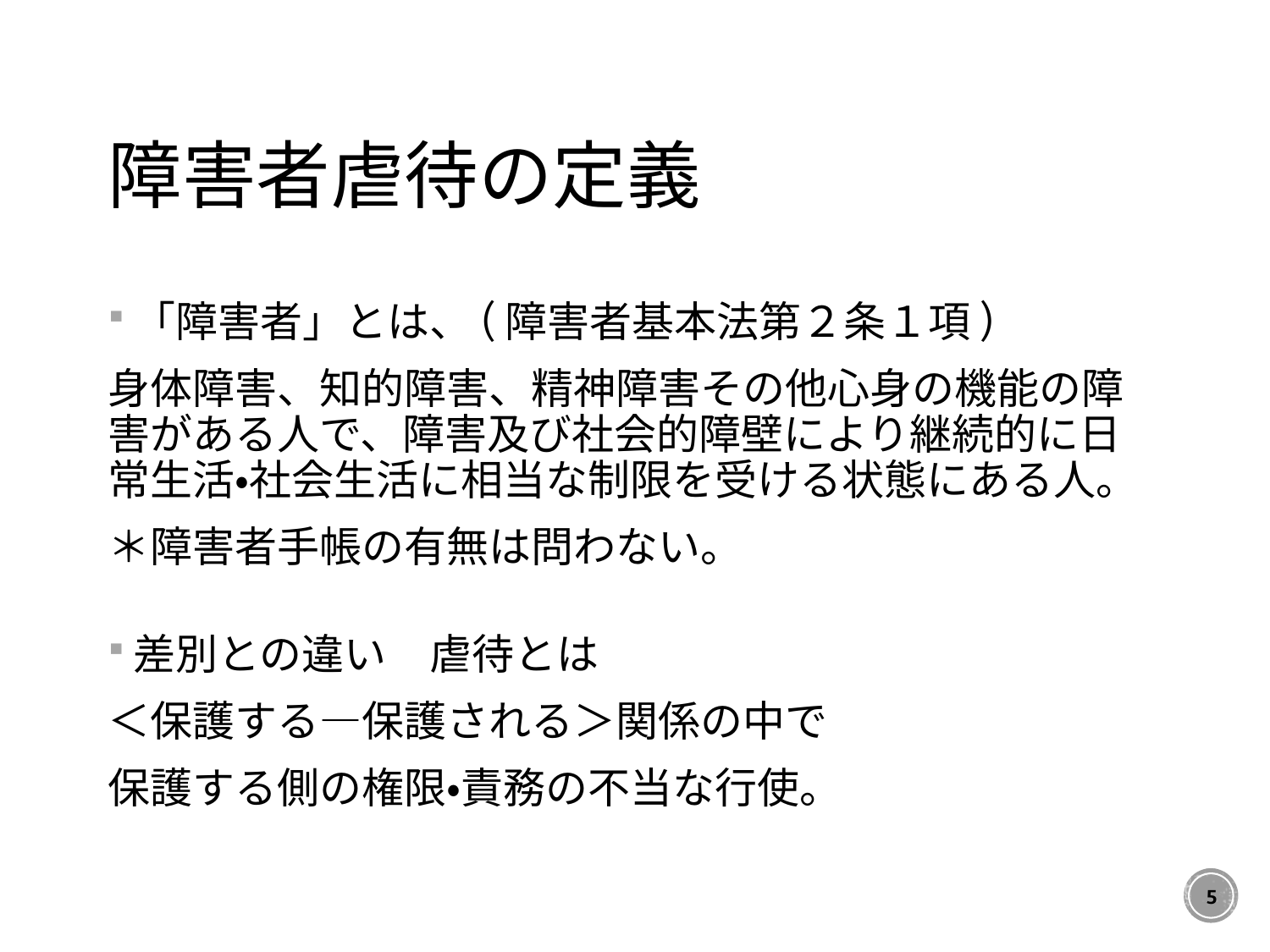

# 障害者虐待の定義
「障害者」とは、(障害者基本法第２条１項)
身体障害、知的障害、精神障害その他心身の機能の障害がある人で、障害及び社会的障壁により継続的に日常生活・社会生活に相当な制限を受ける状態にある人。
＊障害者手帳の有無は問わない。

差別との違い　虐待とは
＜保護する―保護される＞関係の中で
保護する側の権限・責務の不当な行使。
5